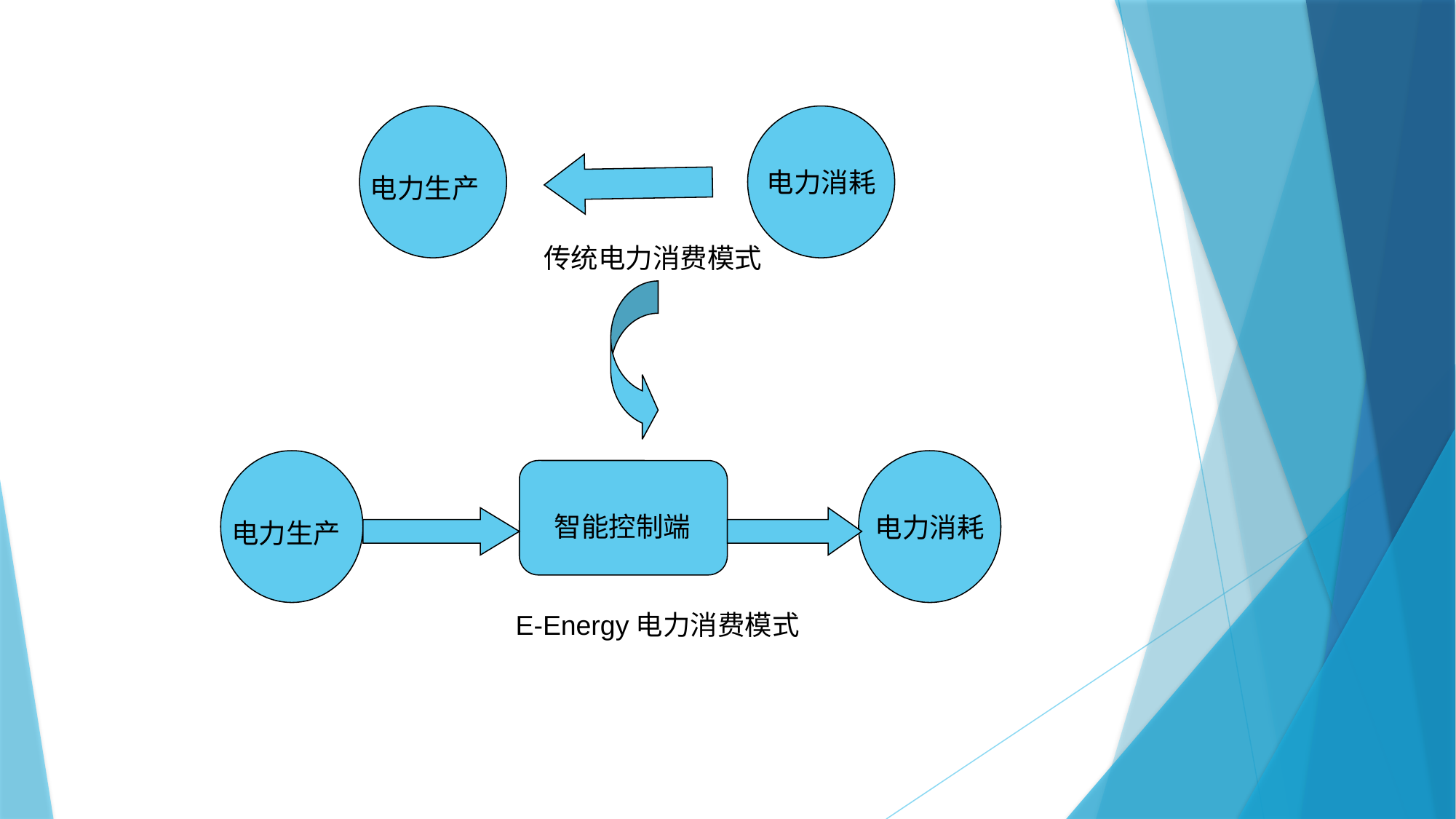

#

电力生产
电力消耗

传统电力消费模式

电力生产
电力消耗

E-Energy电力消费模式
智能控制端